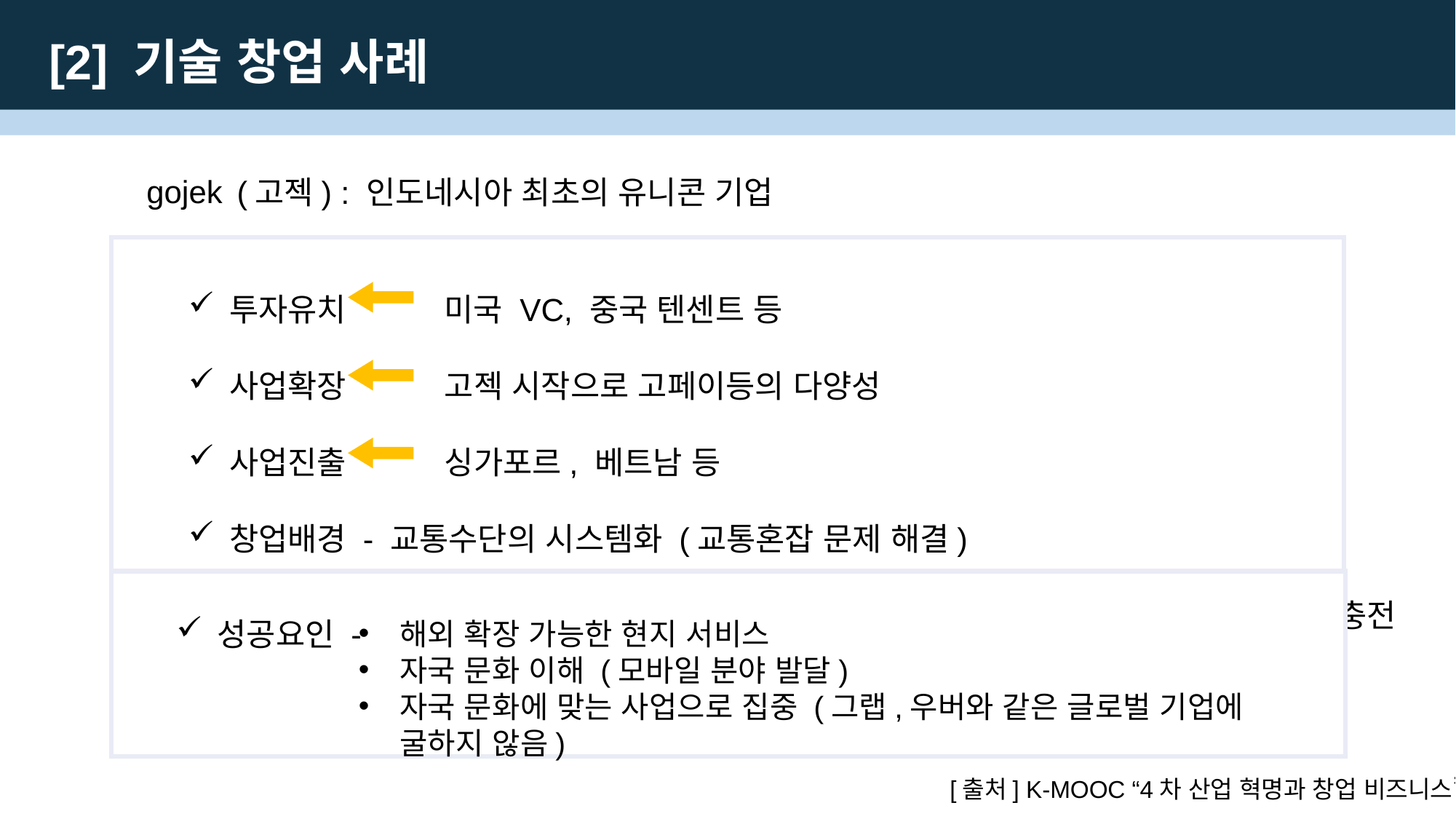

[2] 기술 창업 사례
gojek
(고젝) : 인도네시아 최초의 유니콘 기업

투자유치           미국 VC, 중국 텐센트 등
사업확장           고젝 시작으로 고페이등의 다양성
사업진출           싱가포르, 베트남 등
창업배경 - 교통수단의 시스템화 (교통혼잡 문제 해결)
주요 서비스 – 오토바이, 일반택시 온라인 호출, 음식 배달, 전자 결제, 유심 요금 충전
                           (인도네시아 생활에서 필요한 모든 분야의 광범위한 서비스 제공)

성공요인 -
해외 확장 가능한 현지 서비스
자국 문화 이해 (모바일 분야 발달)
자국 문화에 맞는 사업으로 집중 (그랩,우버와 같은 글로벌 기업에 굴하지 않음)
[출처] K-MOOC “4차 산업 혁명과 창업 비즈니스”